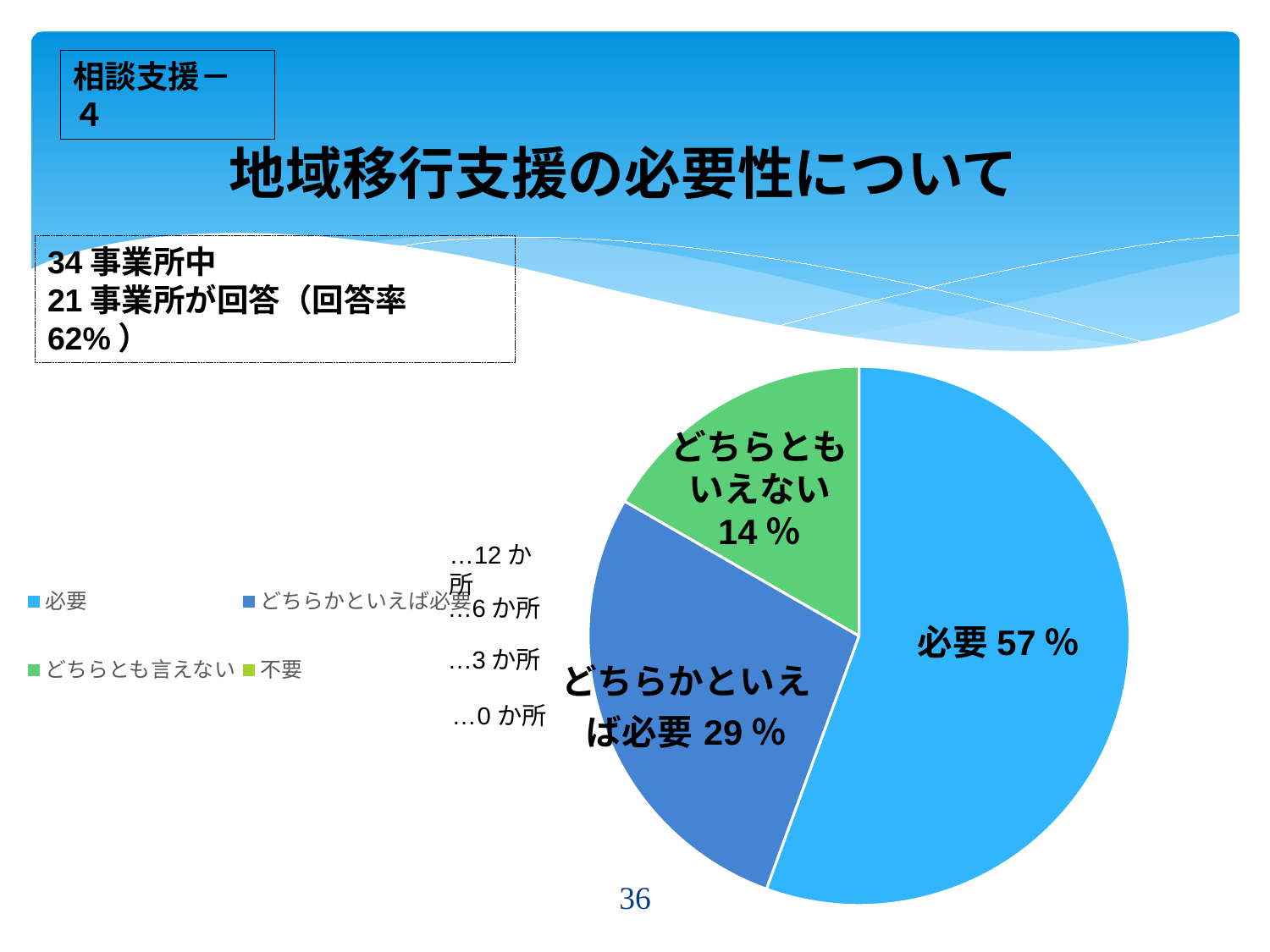

相談支援－４
# 地域移行支援の必要性について
34事業所中
21事業所が回答（回答率62%）

### Chart

| Category | 売上高 |
|---|---|
| 必要 | 10.0 |
| どちらかといえば必要 | 5.0 |
| どちらとも言えない | 3.0 |
| 不要 | 0.0 |
どちらとも
いえない
14％
…12か所
…6か所
必要57％
…3か所
36